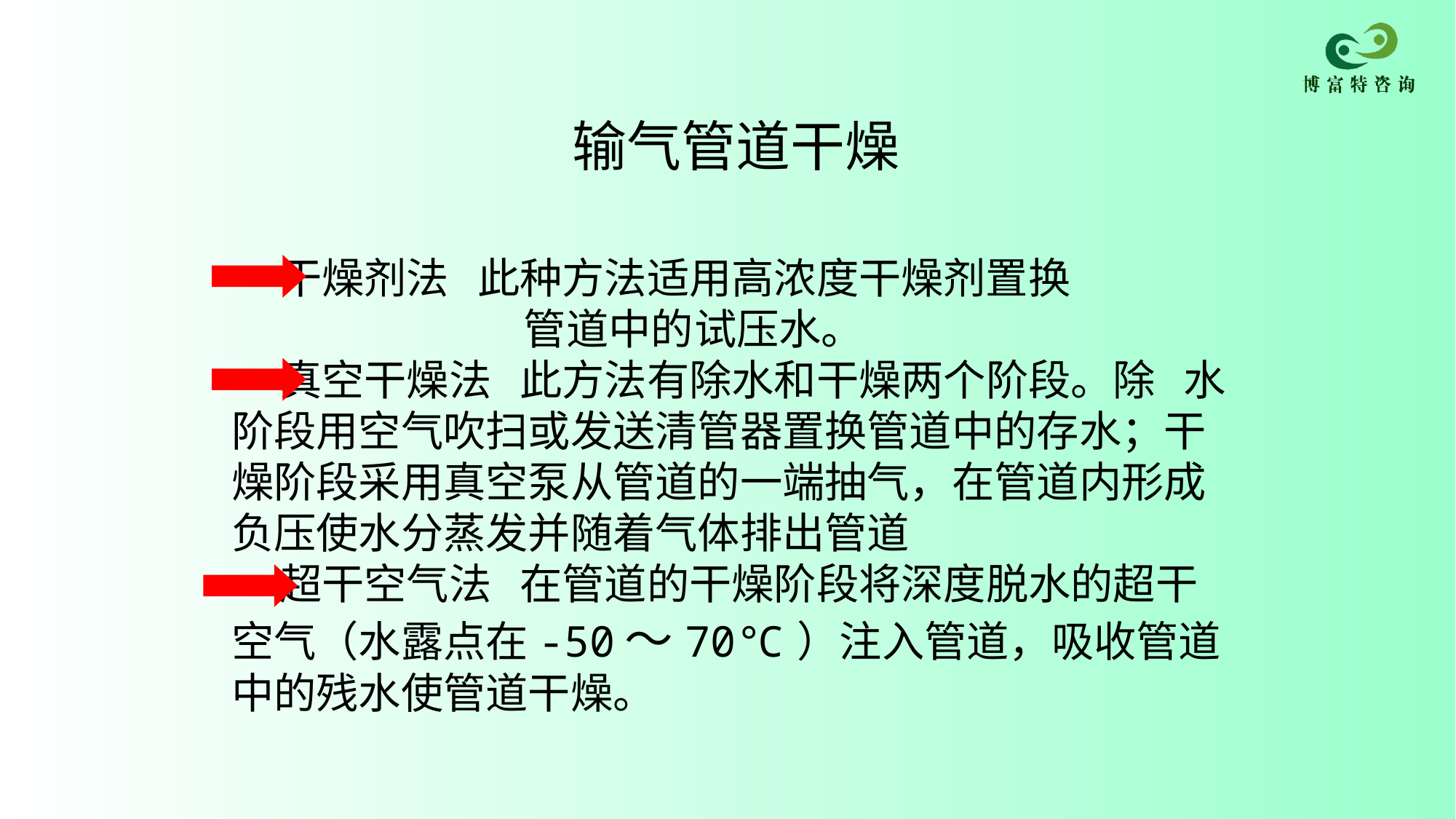

# 输气管道干燥
    干燥剂法   此种方法适用高浓度干燥剂置换                                                 管道中的试压水。
    真空干燥法   此方法有除水和干燥两个阶段。除   水阶段用空气吹扫或发送清管器置换管道中的存水；干燥阶段采用真空泵从管道的一端抽气，在管道内形成负压使水分蒸发并随着气体排出管道
    超干空气法   在管道的干燥阶段将深度脱水的超干空气（水露点在-50～70℃）注入管道，吸收管道中的残水使管道干燥。